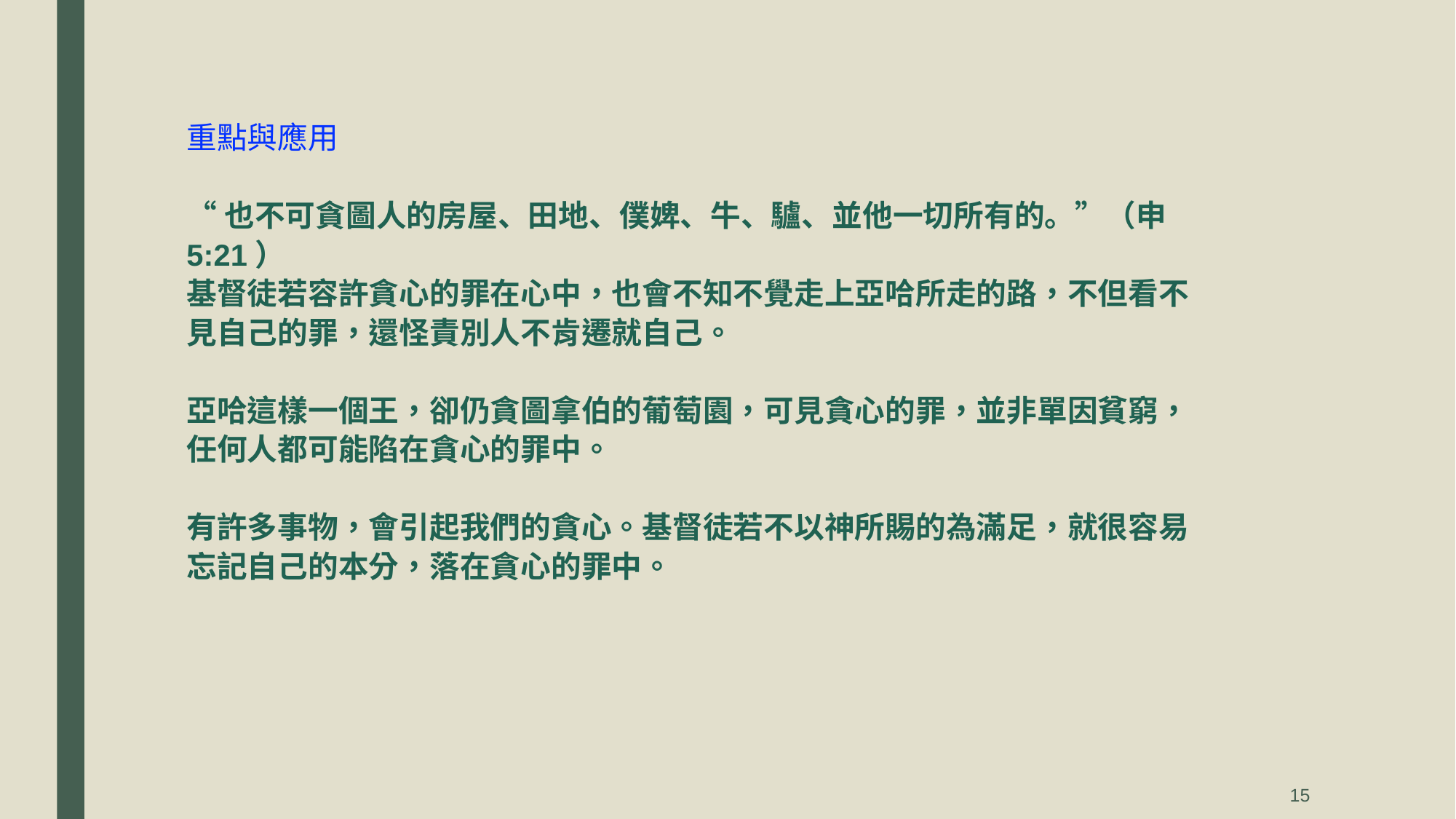

重點與應用

“也不可貪圖人的房屋、田地、僕婢、牛、驢、並他一切所有的。”（申5:21）
基督徒若容許貪心的罪在心中，也會不知不覺走上亞哈所走的路，不但看不見自己的罪，還怪責別人不肯遷就自己。

亞哈這樣一個王，卻仍貪圖拿伯的葡萄園，可見貪心的罪，並非單因貧窮，任何人都可能陷在貪心的罪中。

有許多事物，會引起我們的貪心。基督徒若不以神所賜的為滿足，就很容易忘記自己的本分，落在貪心的罪中。

15